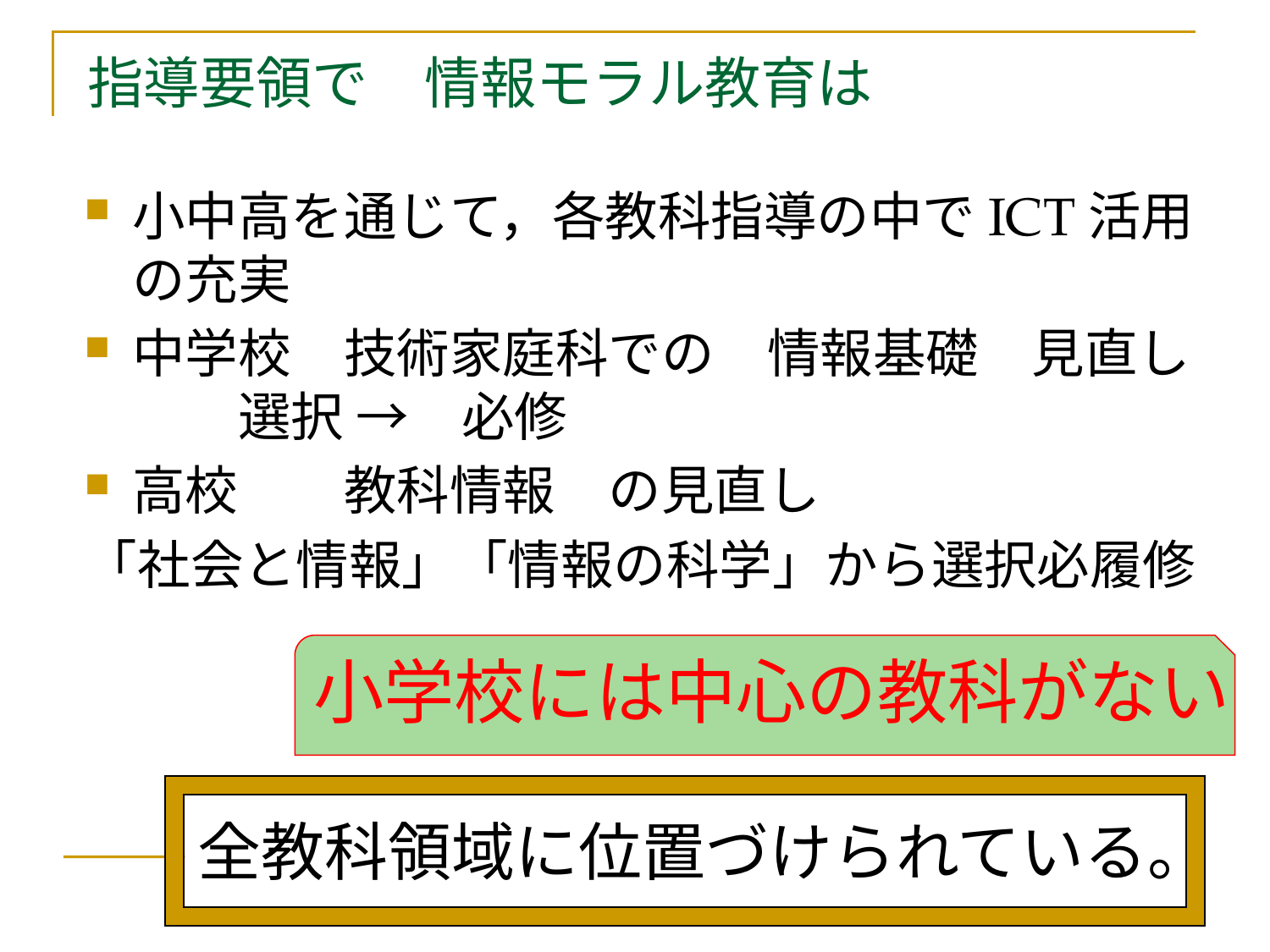

# 指導要領で　情報モラル教育は
小中高を通じて，各教科指導の中でICT活用の充実
中学校　技術家庭科での　情報基礎　見直し
　　選択 →　必修
高校　　教科情報　の見直し
「社会と情報」「情報の科学」から選択必履修
小学校には中心の教科がない

全教科領域に位置づけられている。